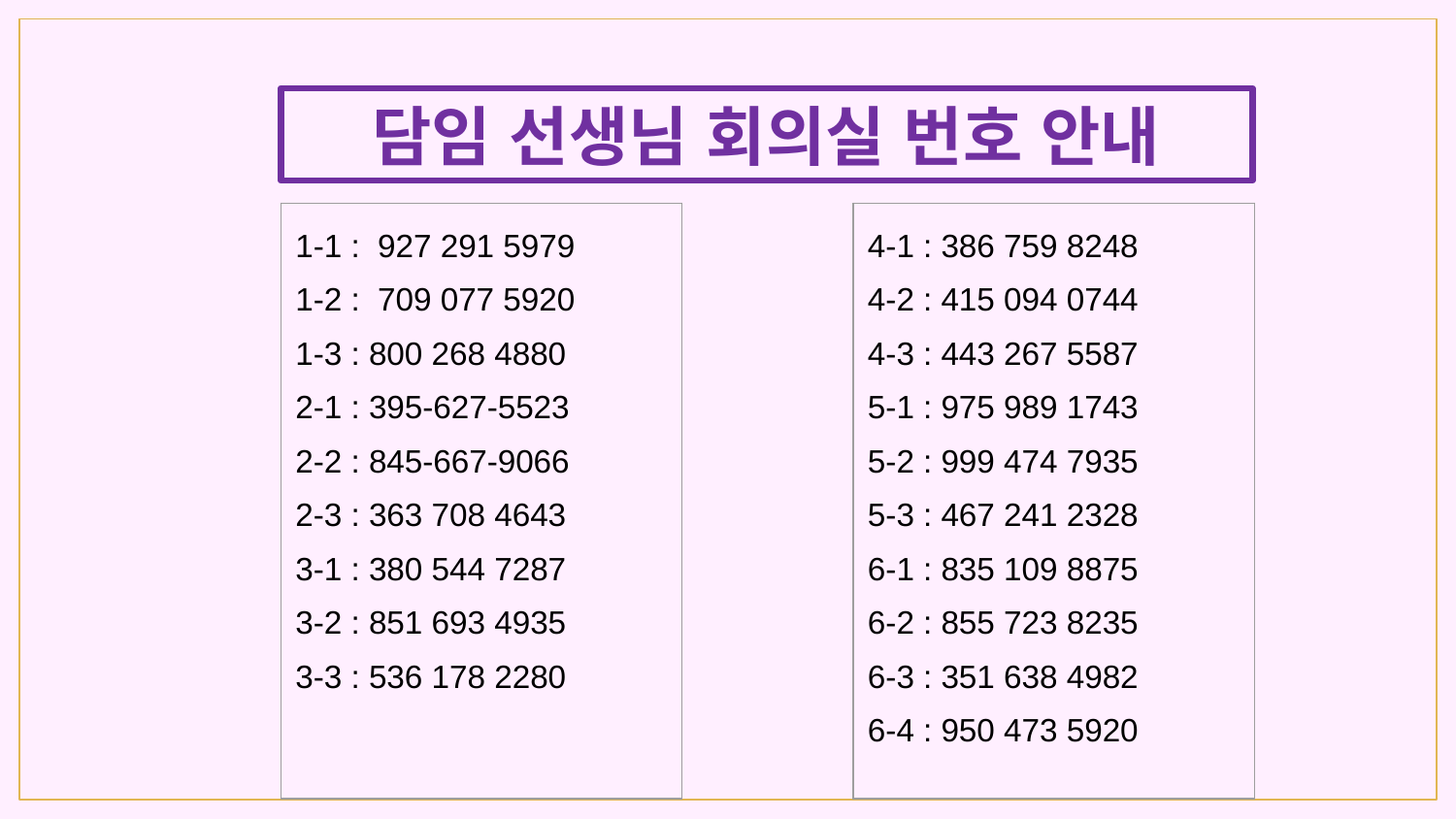

담임 선생님 회의실 번호 안내
| 1-1 : 927 291 5979 1-2 : 709 077 5920  1-3 : 800 268 4880 2-1 : 395-627-5523 2-2 : 845-667-9066 2-3 : 363 708 4643 3-1 : 380 544 7287 3-2 : 851 693 4935 3-3 : 536 178 2280 |
| --- |
| 4-1 : 386 759 8248 4-2 : 415 094 0744 4-3 : 443 267 5587 5-1 : 975 989 1743 5-2 : 999 474 7935 5-3 : 467 241 2328 6-1 : 835 109 8875 6-2 : 855 723 8235 6-3 : 351 638 4982 6-4 : 950 473 5920 |
| --- |